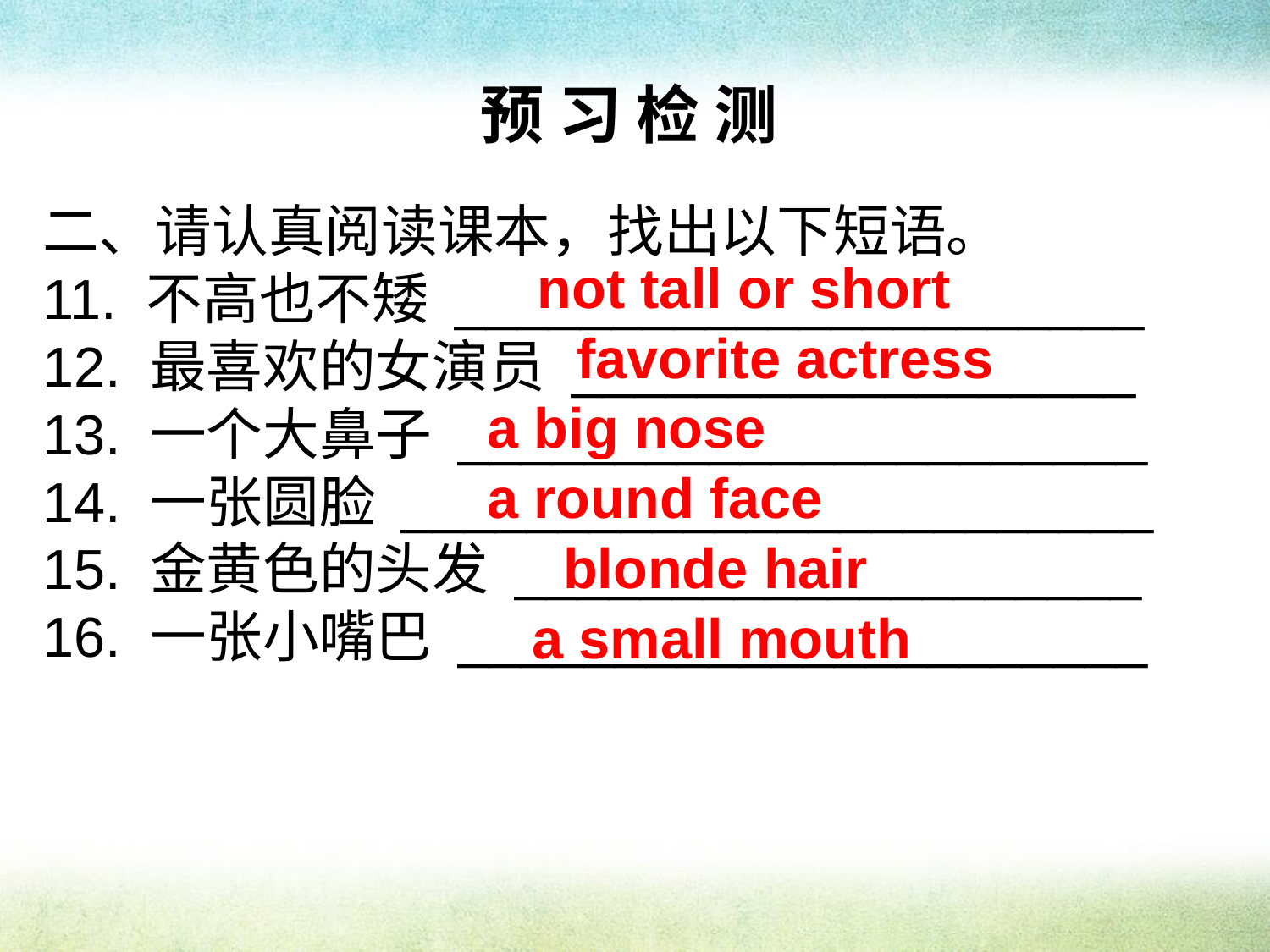

预 习 检 测
二、请认真阅读课本，找出以下短语。
11. 不高也不矮 ______________________
12. 最喜欢的女演员 __________________
13. 一个大鼻子 ______________________
14. 一张圆脸 ________________________
15. 金黄色的头发 ____________________
16. 一张小嘴巴 ______________________
not tall or short
favorite actress
a big nose
a round face
 blonde hair
a small mouth